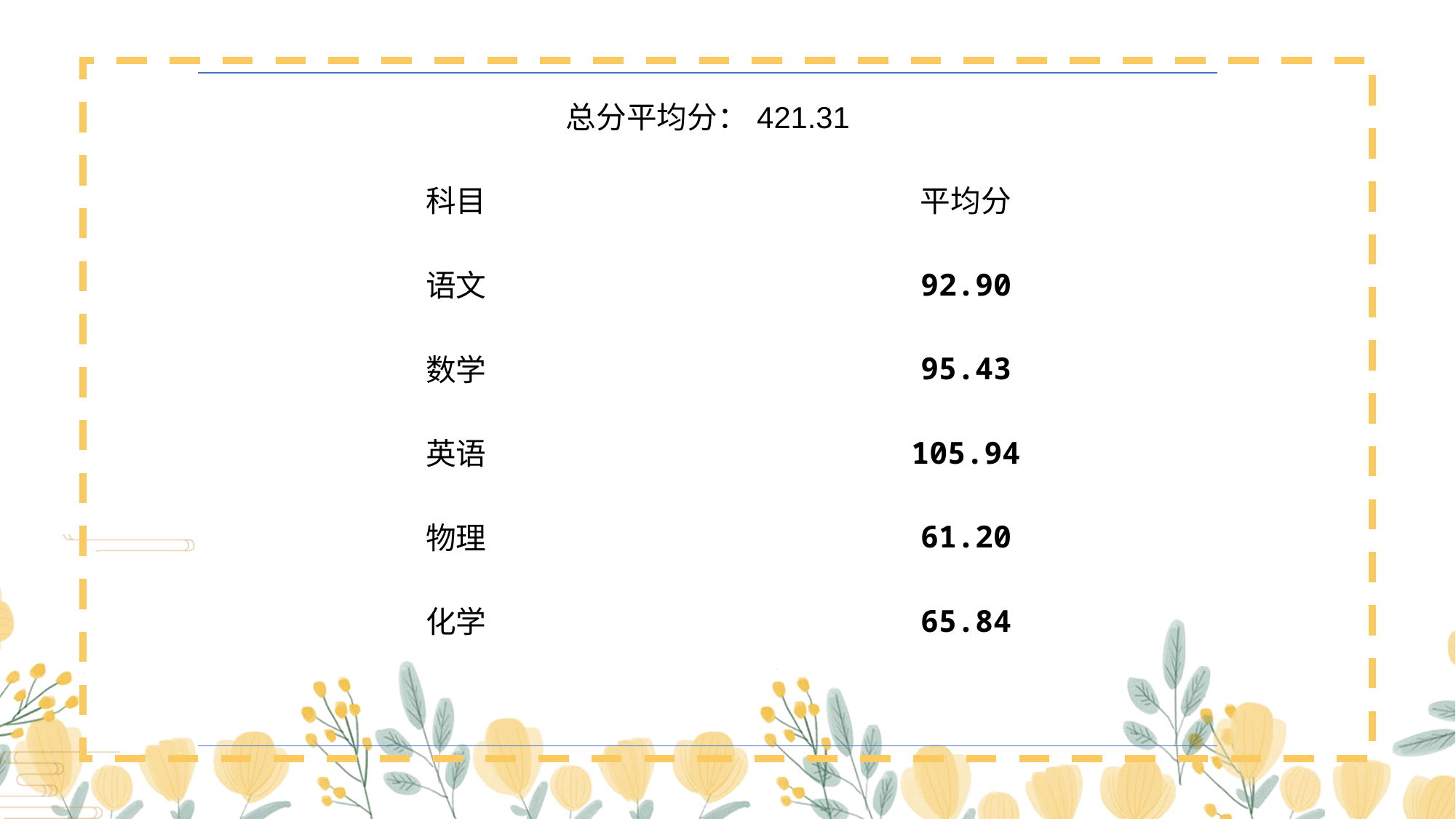

| 总分平均分：421.31 |  |
| --- | --- |
| 科目 | 平均分 |
| 语文 | 92.90 |
| 数学 | 95.43 |
| 英语 | 105.94 |
| 物理 | 61.20 |
| 化学 | 65.84 |
|  |  |